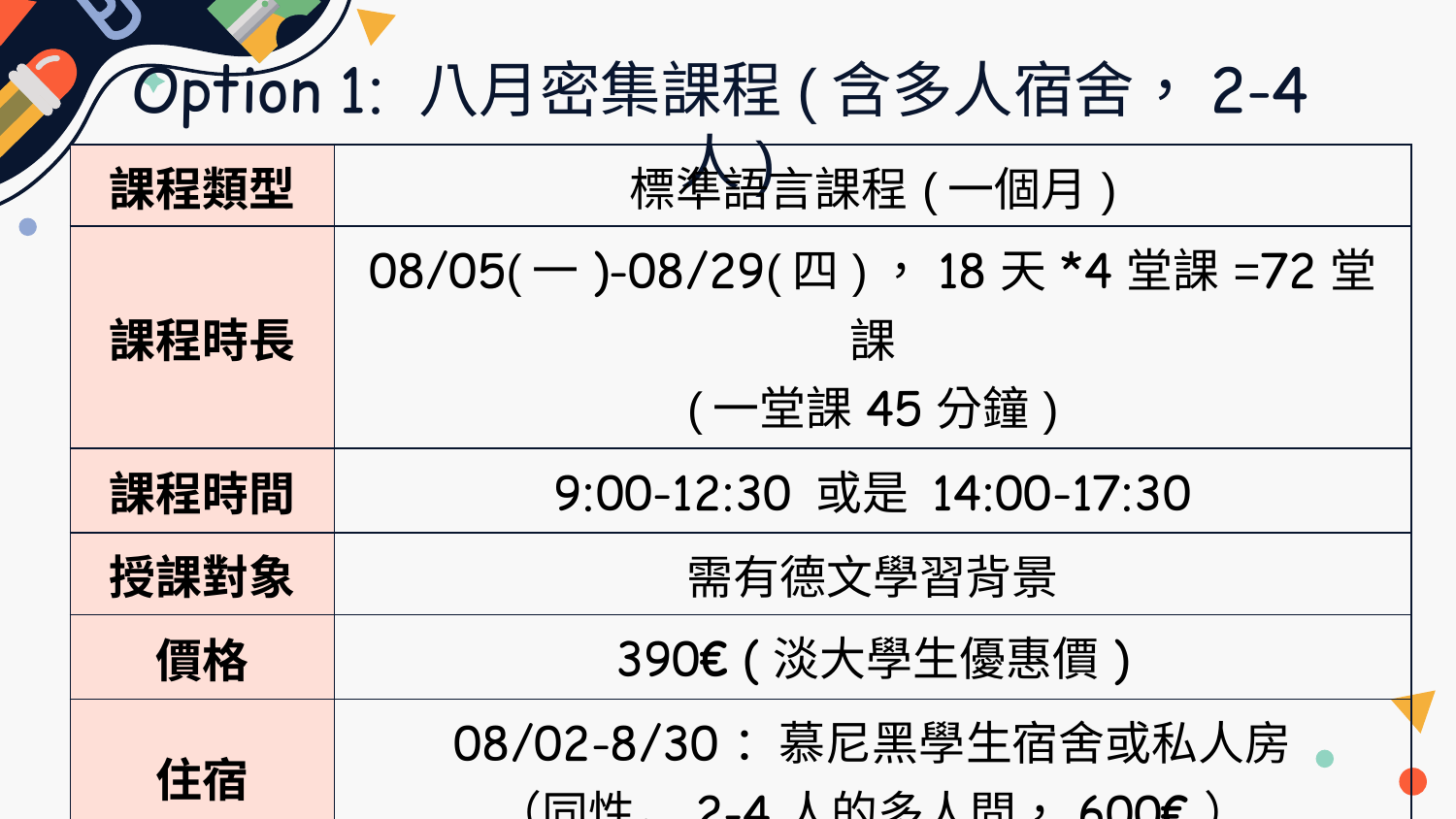

Option 1: 八月密集課程(含多人宿舍，2-4人)
| 課程類型 | 標準語言課程(一個月) |
| --- | --- |
| 課程時長 | 08/05(一)-08/29(四)，18天\*4堂課=72堂課 (一堂課45分鐘) |
| 課程時間 | 9:00-12:30 或是 14:00-17:30 |
| 授課對象 | 需有德文學習背景 |
| 價格 | 390€ (淡大學生優惠價) |
| 住宿 | 08/02-8/30：慕尼黑學生宿舍或私人房 （同性，2-4人的多人間，600€） |
| 管理費用 | 課程及住宿管理費60€ |
| 總金額 | 課程+住宿=1050€ |